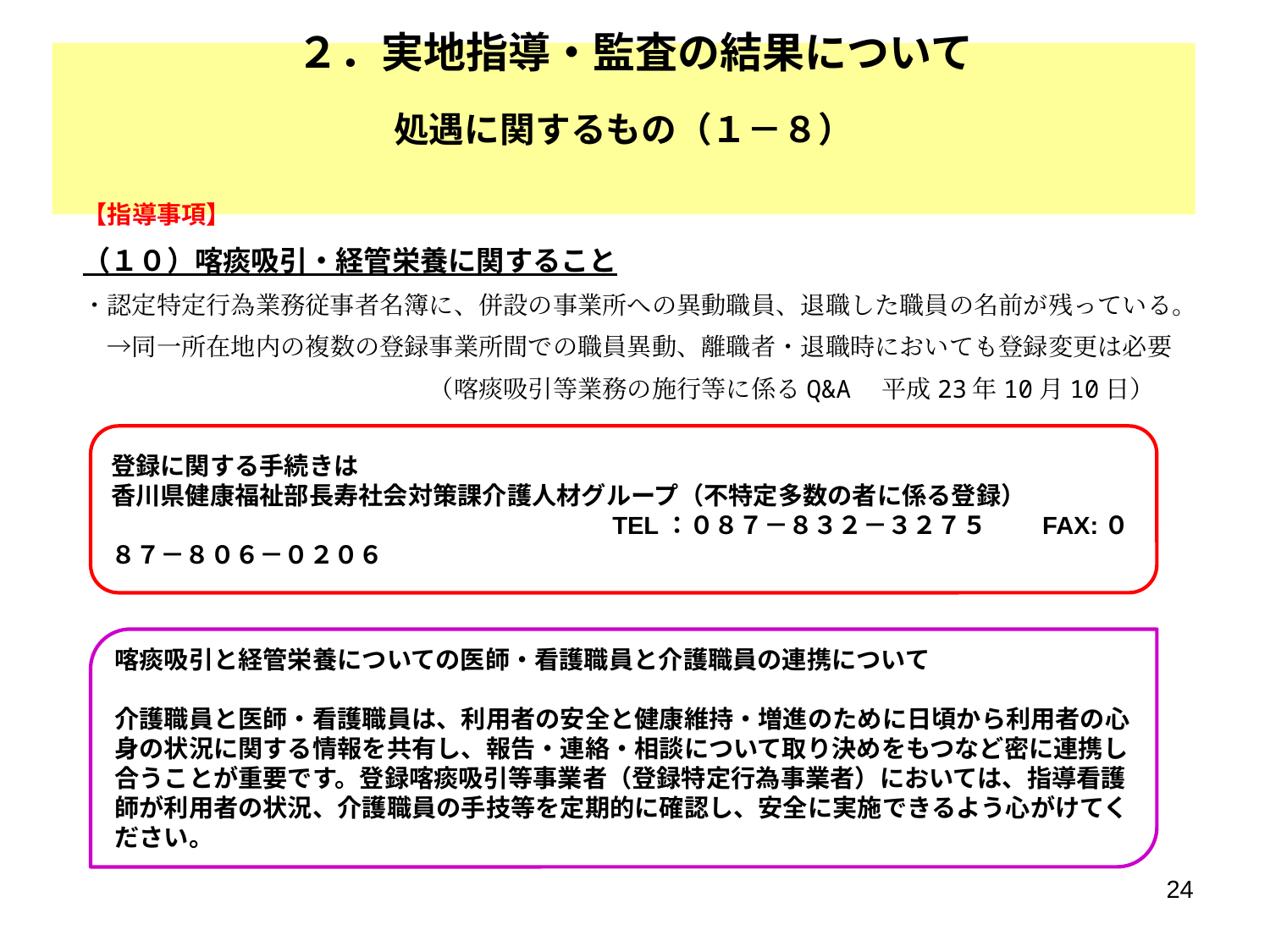

２．実地指導・監査の結果について
# 処遇に関するもの（１－８）
【指導事項】
（１０）喀痰吸引・経管栄養に関すること
・認定特定行為業務従事者名簿に、併設の事業所への異動職員、退職した職員の名前が残っている。
　→同一所在地内の複数の登録事業所間での職員異動、離職者・退職時においても登録変更は必要
　　　　　　　　　　　　　　（喀痰吸引等業務の施行等に係るQ&A　平成23年10月10日）

登録に関する手続きは
香川県健康福祉部長寿社会対策課介護人材グループ（不特定多数の者に係る登録）
　　　　　　　　　　　　　　　　　　　　TEL：０８７－８３２－３２７５　　FAX:０８７－８０６－０２０６
喀痰吸引と経管栄養についての医師・看護職員と介護職員の連携について

介護職員と医師・看護職員は、利用者の安全と健康維持・増進のために日頃から利用者の心身の状況に関する情報を共有し、報告・連絡・相談について取り決めをもつなど密に連携し合うことが重要です。登録喀痰吸引等事業者（登録特定行為事業者）においては、指導看護師が利用者の状況、介護職員の手技等を定期的に確認し、安全に実施できるよう心がけてください。
24